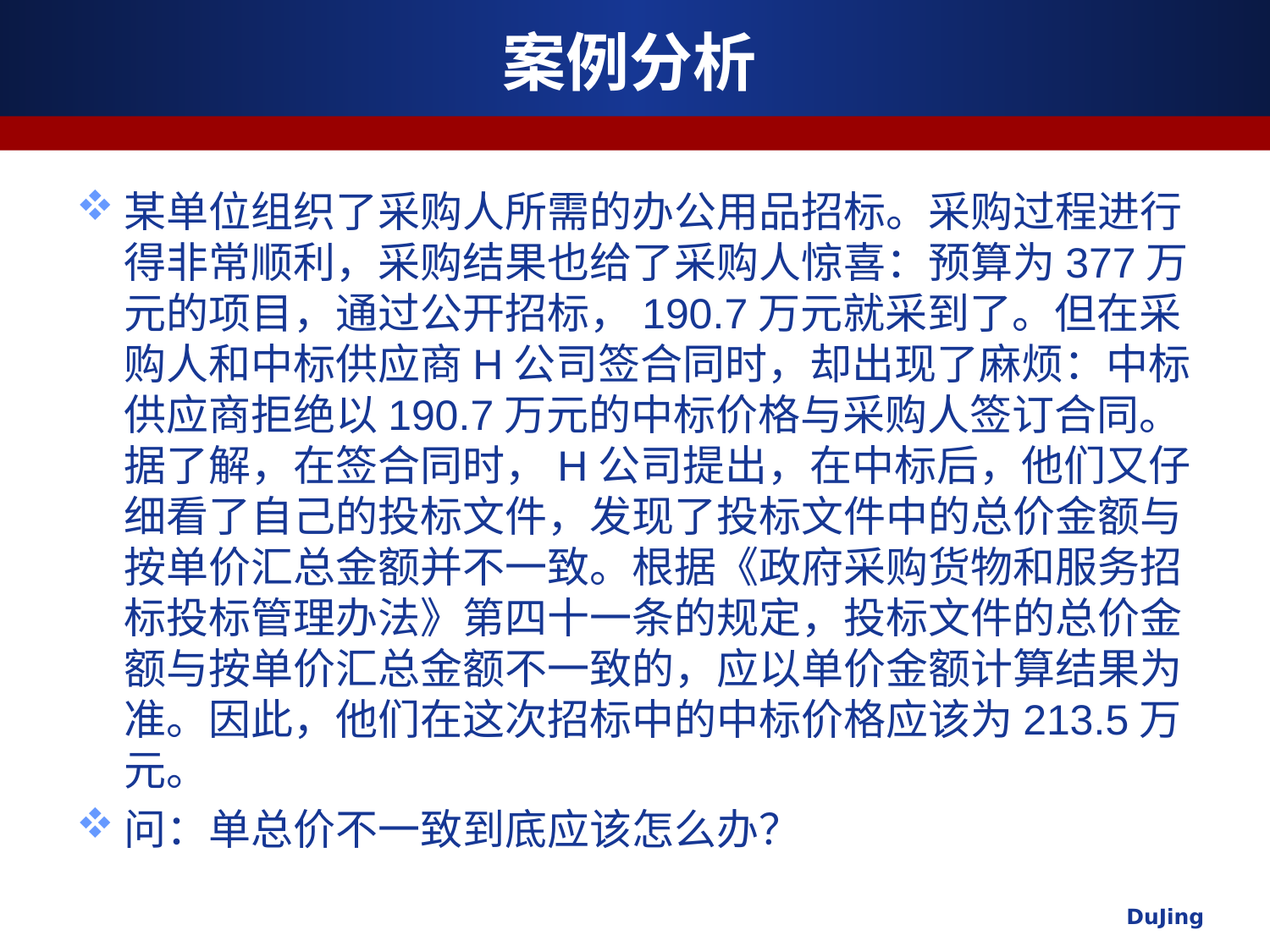

# 案例分析
某单位组织了采购人所需的办公用品招标。采购过程进行得非常顺利，采购结果也给了采购人惊喜：预算为377万元的项目，通过公开招标，190.7万元就采到了。但在采购人和中标供应商H公司签合同时，却出现了麻烦：中标供应商拒绝以190.7万元的中标价格与采购人签订合同。据了解，在签合同时，H公司提出，在中标后，他们又仔细看了自己的投标文件，发现了投标文件中的总价金额与按单价汇总金额并不一致。根据《政府采购货物和服务招标投标管理办法》第四十一条的规定，投标文件的总价金额与按单价汇总金额不一致的，应以单价金额计算结果为准。因此，他们在这次招标中的中标价格应该为213.5万元。
问：单总价不一致到底应该怎么办？
DuJing